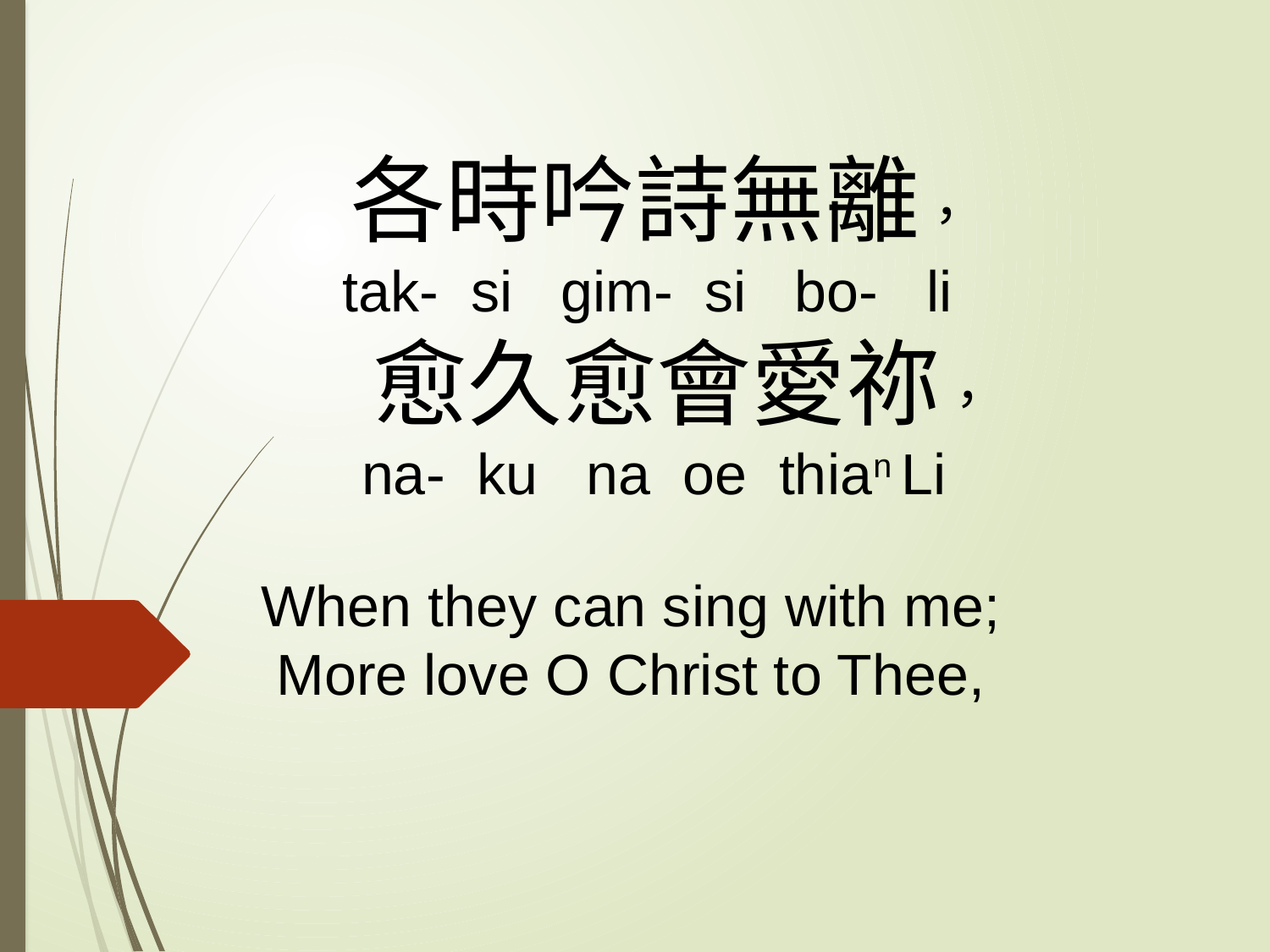

# 各時吟詩無離， tak-  si   gim-  si   bo-   li 愈久愈會愛祢， na-  ku   na  oe  thian Li When they can sing with me; More love O Christ to Thee,